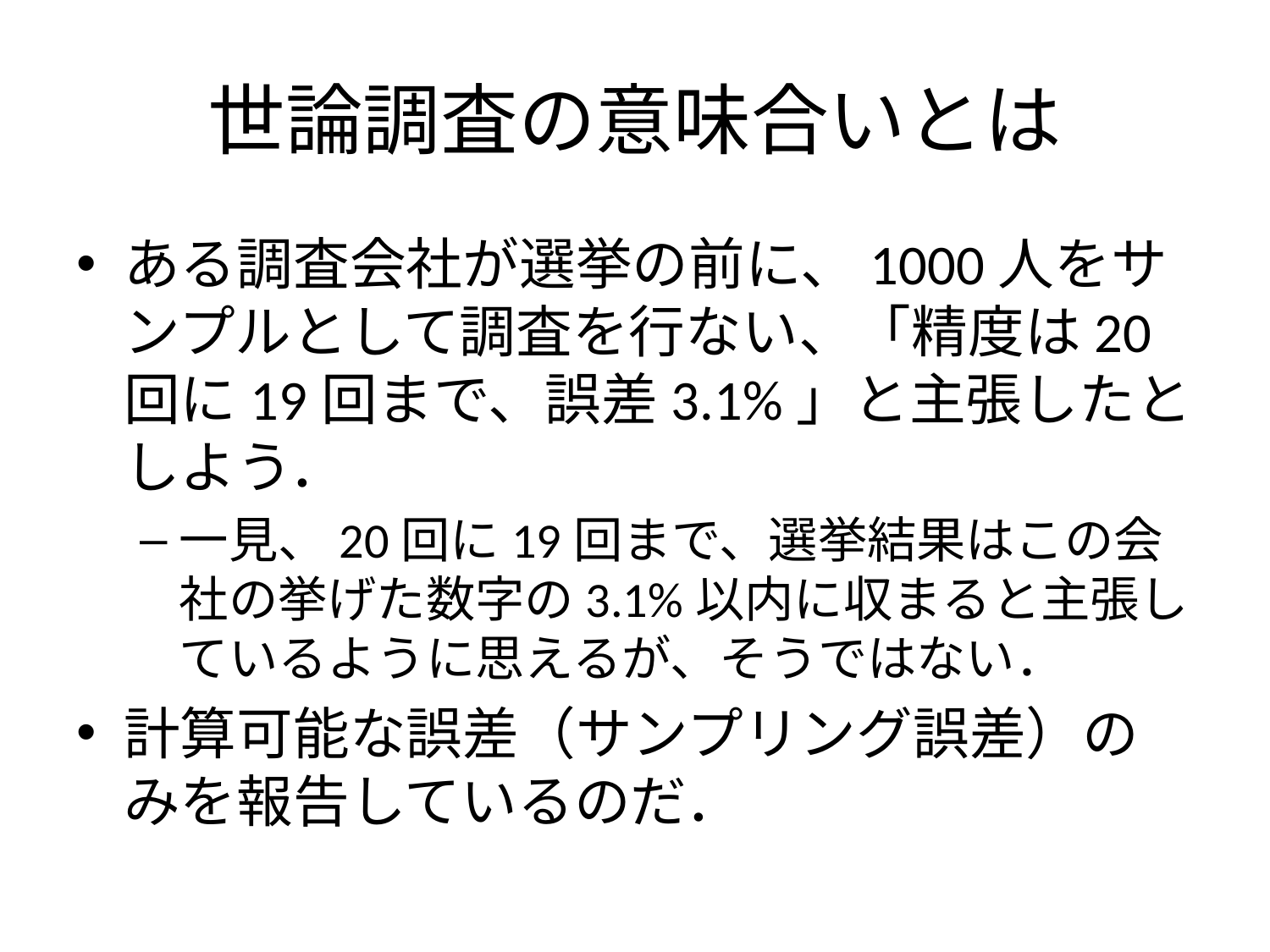

# 世論調査の意味合いとは
ある調査会社が選挙の前に、1000人をサンプルとして調査を行ない、「精度は20回に19回まで、誤差3.1%」と主張したとしよう．
一見、20回に19回まで、選挙結果はこの会社の挙げた数字の3.1%以内に収まると主張しているように思えるが、そうではない．
計算可能な誤差（サンプリング誤差）のみを報告しているのだ．